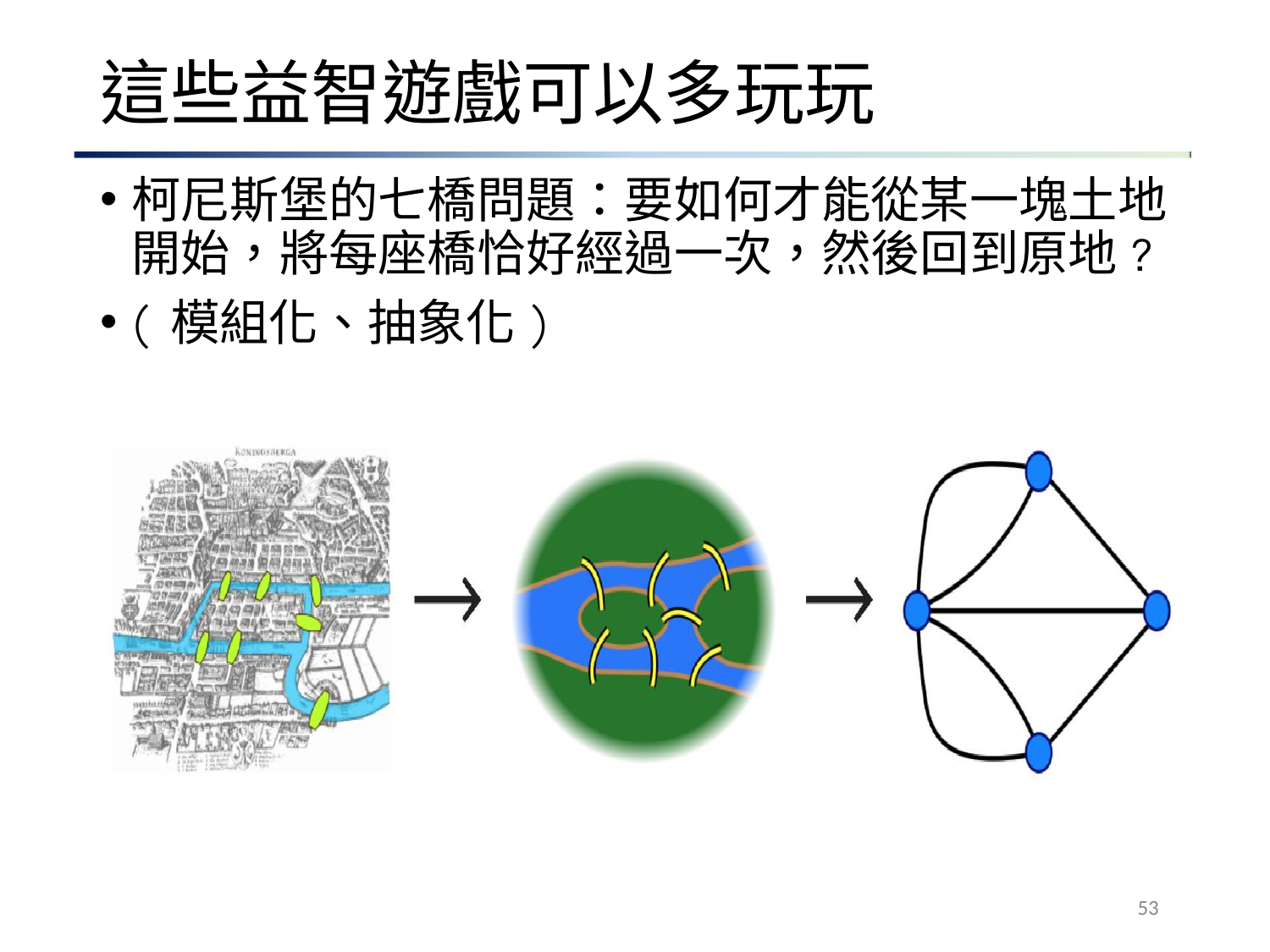

# 這些益智遊戲可以多玩玩
柯尼斯堡的七橋問題：要如何才能從某一塊土地 開始，將每座橋恰好經過一次，然後回到原地?
(模組化、抽象化)

53